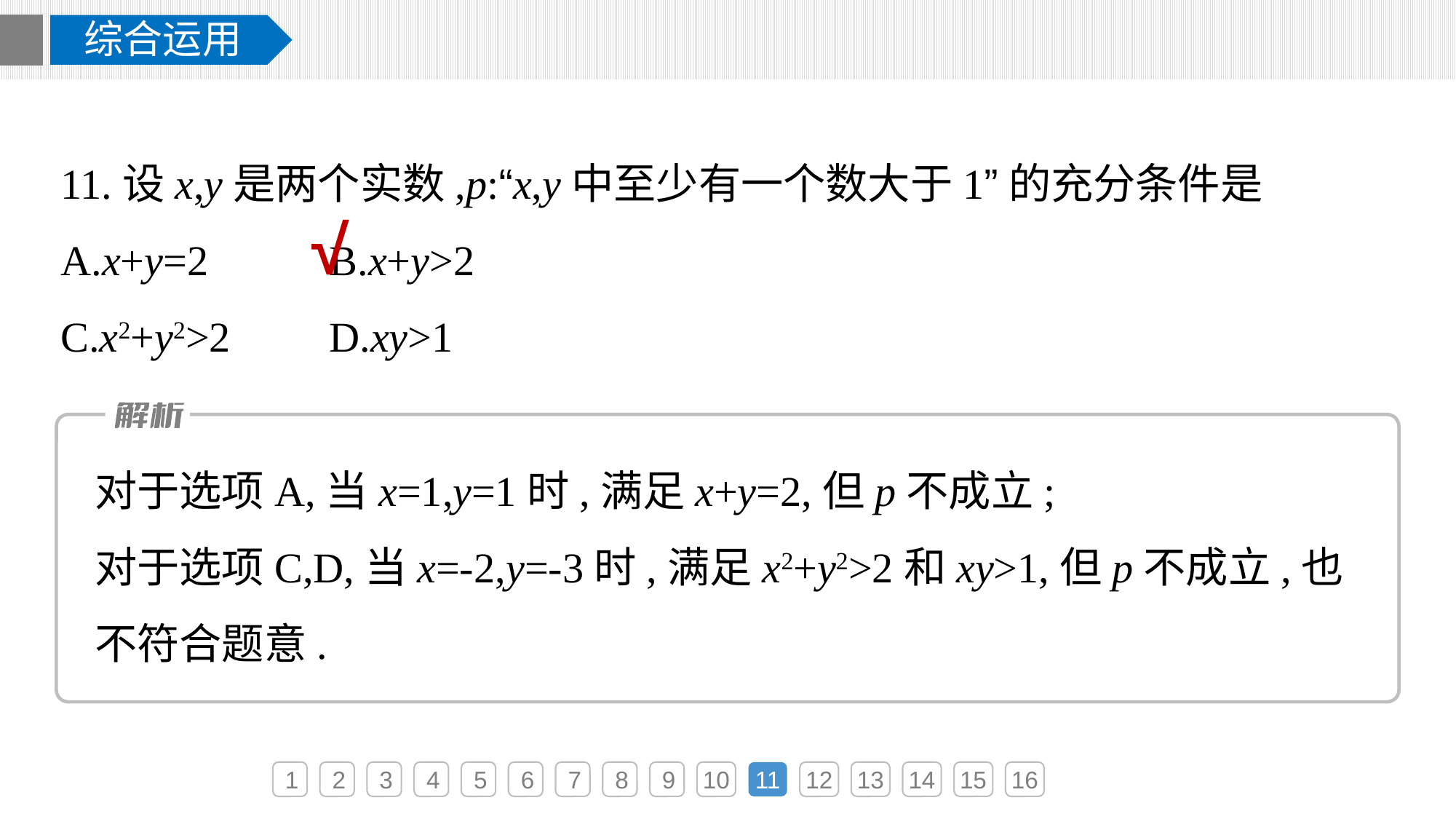

综合运用

11.设x,y是两个实数,p:“x,y中至少有一个数大于1”的充分条件是
A.x+y=2	B.x+y>2
C.x2+y2>2	D.xy>1
√

对于选项A,当x=1,y=1时,满足x+y=2,但p不成立;
对于选项C,D,当x=-2,y=-3时,满足x2+y2>2和xy>1,但p不成立,也不符合题意.
1
2
3
4
5
6
7
8
9
10
11
12
13
14
15
16